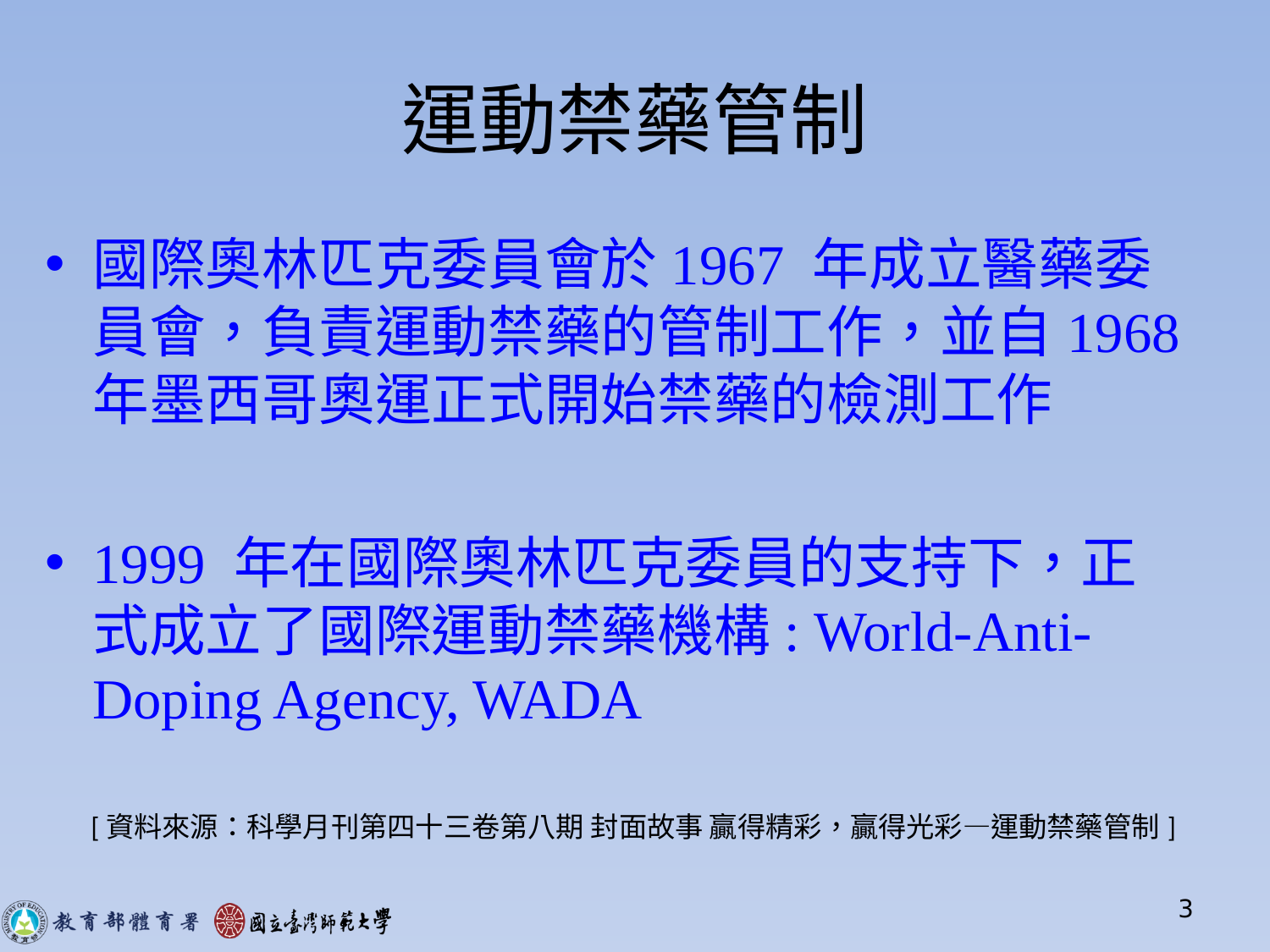

# 運動禁藥管制
國際奧林匹克委員會於1967 年成立醫藥委員會，負責運動禁藥的管制工作，並自1968 年墨西哥奧運正式開始禁藥的檢測工作

1999 年在國際奧林匹克委員的支持下，正式成立了國際運動禁藥機構: World-Anti-Doping Agency, WADA
[資料來源：科學月刊第四十三卷第八期 封面故事 贏得精彩，贏得光彩—運動禁藥管制]
3